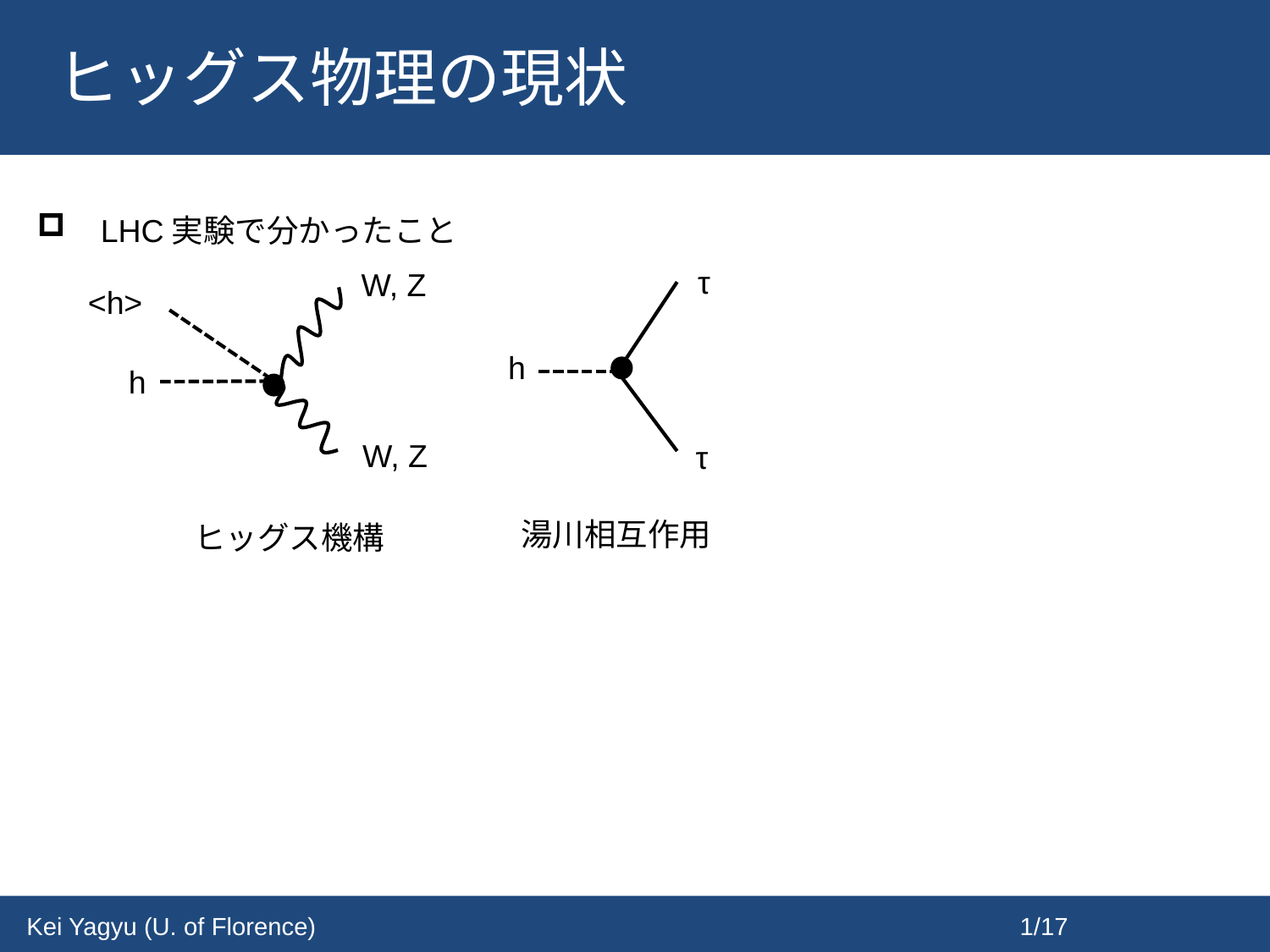

ヒッグス物理の現状
LHC実験で分かったこと
τ
h
τ
W, Z

h

W, Z
ヒッグス機構
<h>

湯川相互作用
  Kei Yagyu (U. of Florence)                                                                                                     1/17